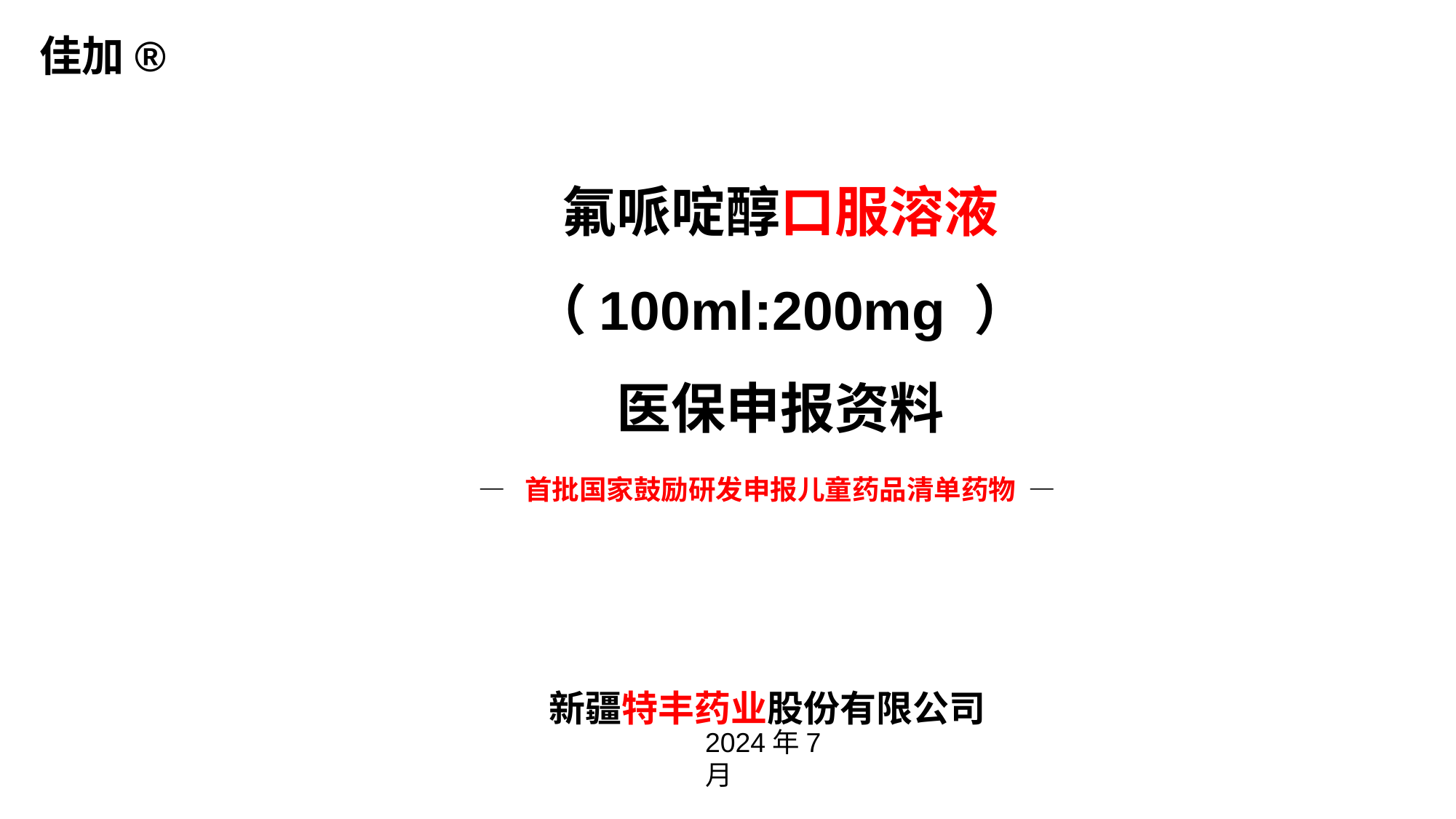

佳加®
# 氟哌啶醇口服溶液（100ml:200mg ） 医保申报资料
—  首批国家鼓励研发申报儿童药品清单药物  —
新疆特丰药业股份有限公司
2024年7月